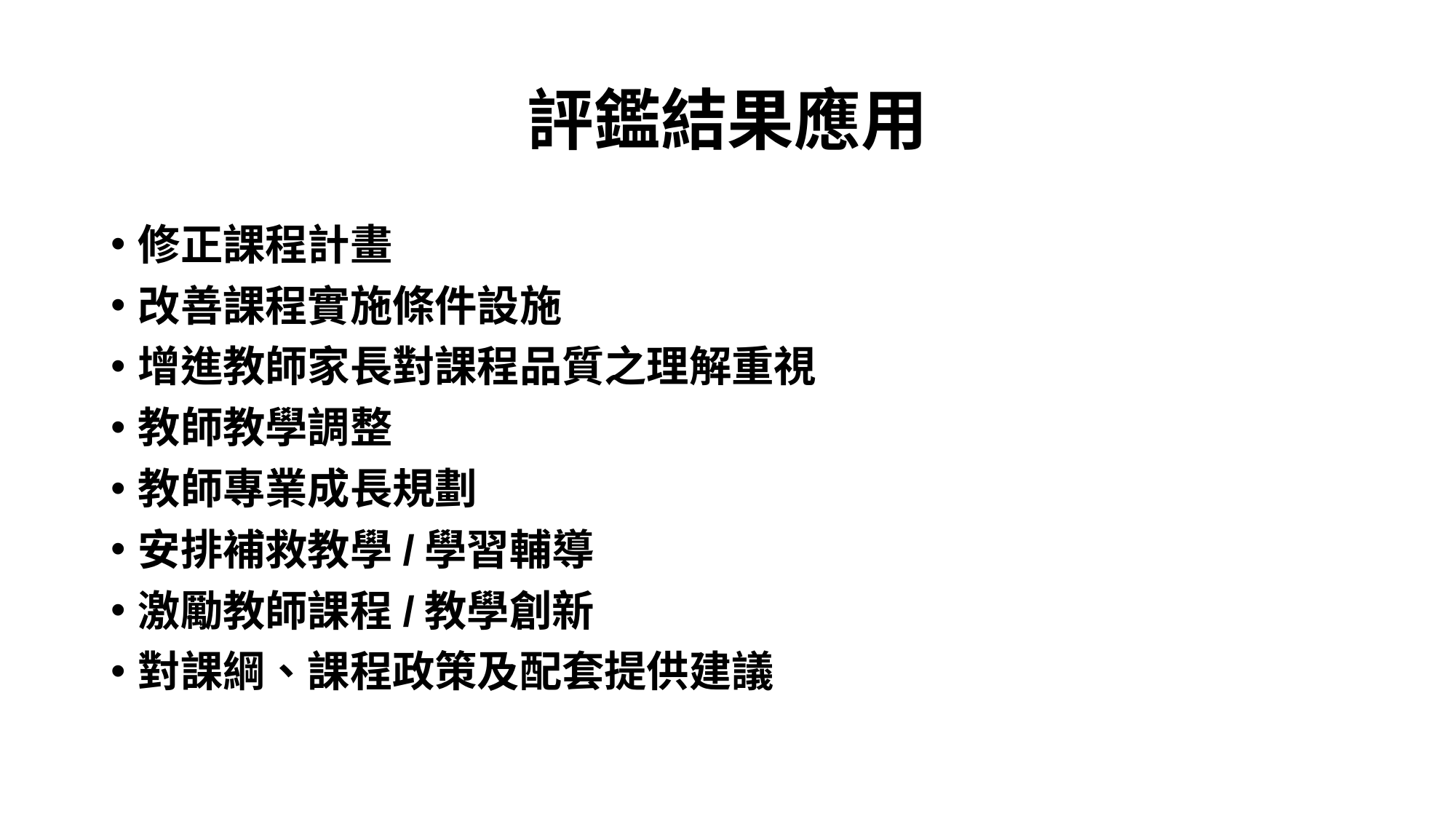

# 評鑑結果應用
修正課程計畫
改善課程實施條件設施
增進教師家長對課程品質之理解重視
教師教學調整
教師專業成長規劃
安排補救教學/學習輔導
激勵教師課程/教學創新
對課綱、課程政策及配套提供建議